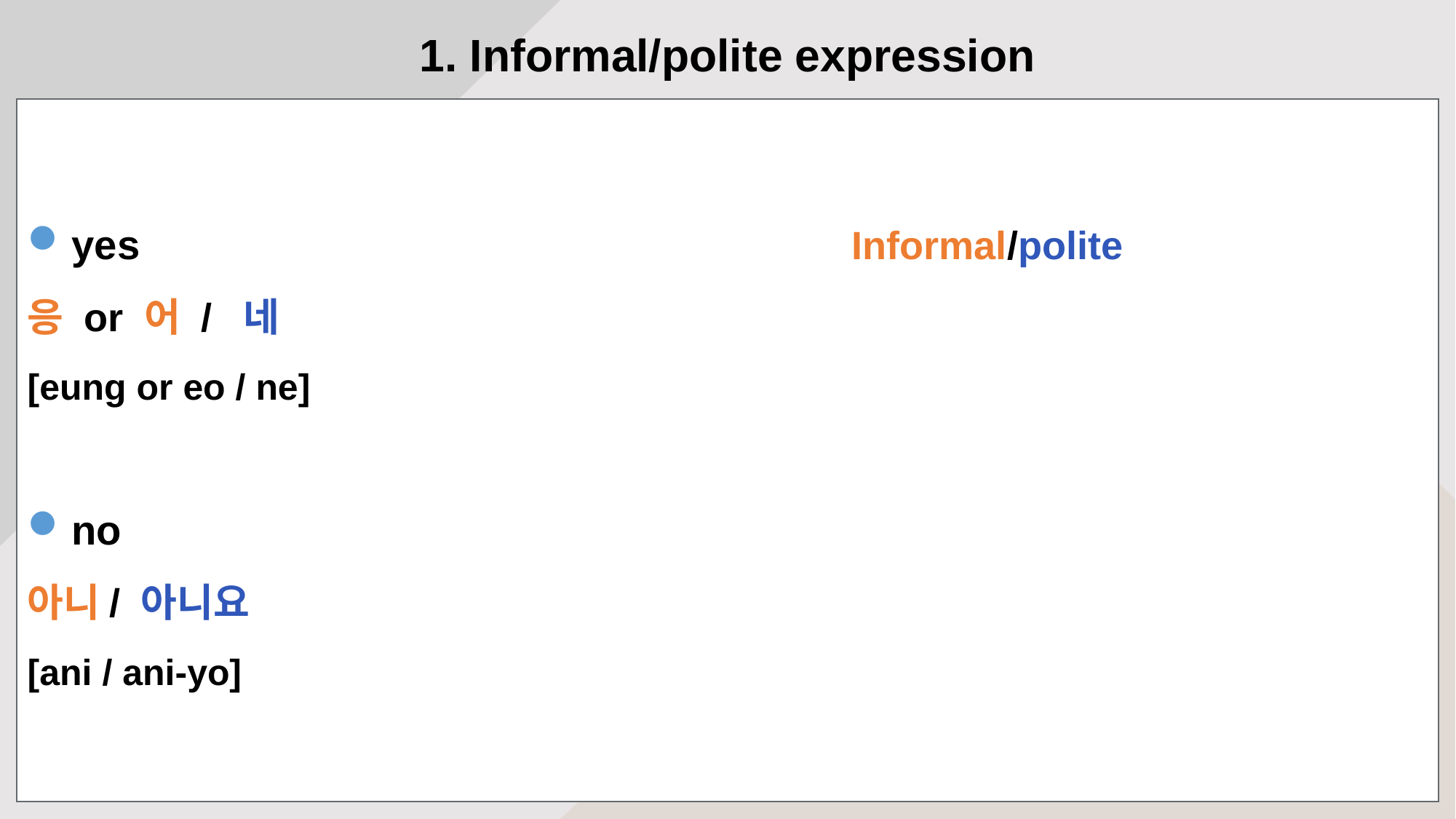

1. Informal/polite expression
yes                                                                 Informal/polite
응 or 어 /  네
[eung or eo / ne]

no
아니/ 아니요
[ani / ani-yo]